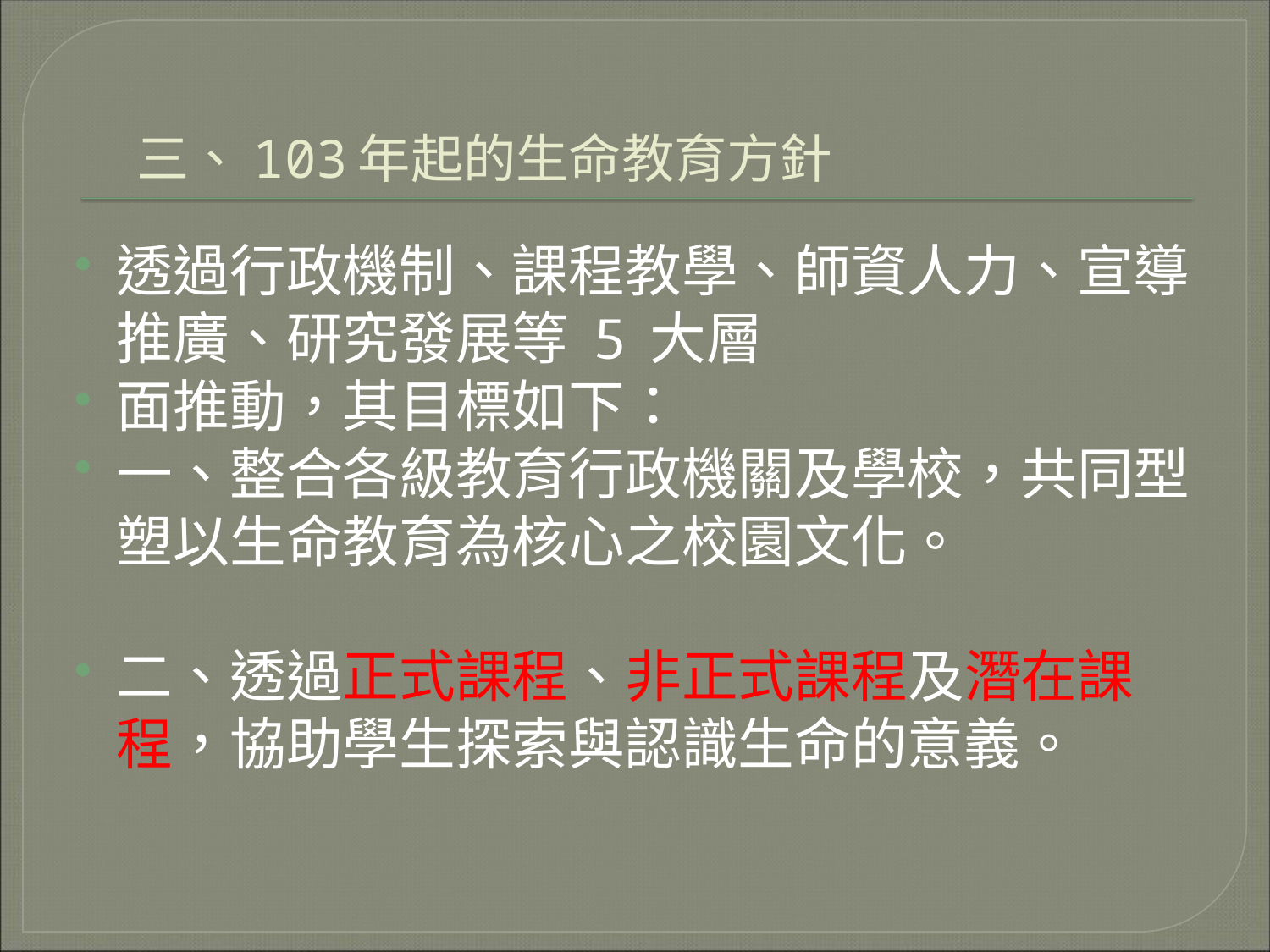

# 三、103年起的生命教育方針
透過行政機制、課程教學、師資人力、宣導推廣、研究發展等 5 大層
面推動，其目標如下：
一、整合各級教育行政機關及學校，共同型塑以生命教育為核心之校園文化。

二、透過正式課程、非正式課程及潛在課程，協助學生探索與認識生命的意義。